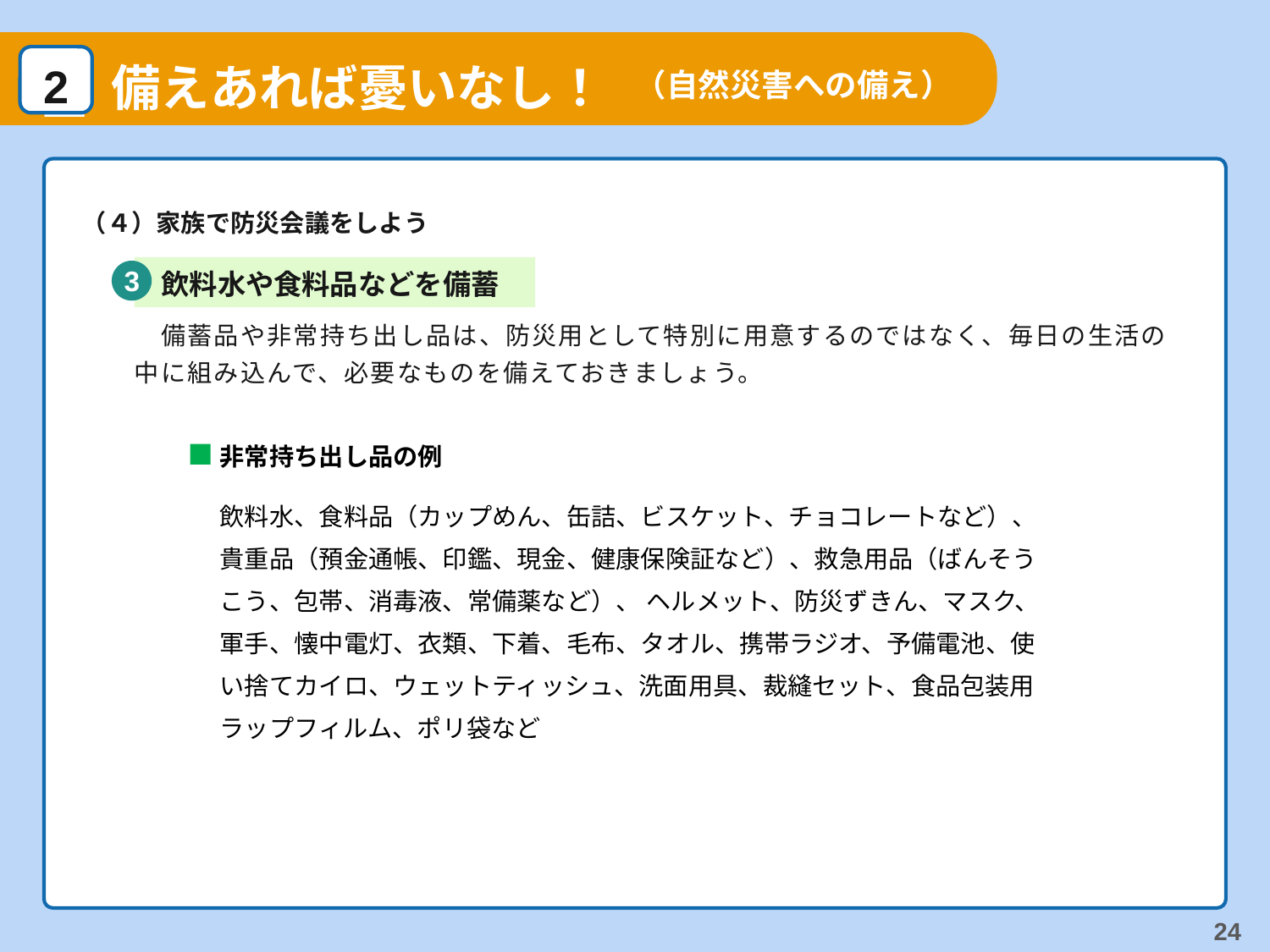

１
2
備えあれば憂いなし！
（自然災害への備え）

（４）家族で防災会議をしよう

3
飲料水や食料品などを備蓄

　備蓄品や非常持ち出し品は、防災用として特別に用意するのではなく、毎日の生活の中に組み込んで、必要なものを備えておきましょう。
非常持ち出し品の例

飲料水、食料品（カップめん、缶詰、ビスケット、チョコレートなど）、貴重品（預金通帳、印鑑、現金、健康保険証など）、救急用品（ばんそうこう、包帯、消毒液、常備薬など）、 ヘルメット、防災ずきん、マスク、軍手、懐中電灯、衣類、下着、毛布、タオル、携帯ラジオ、予備電池、使い捨てカイロ、ウェットティッシュ、洗面用具、裁縫セット、食品包装用ラップフィルム、ポリ袋など